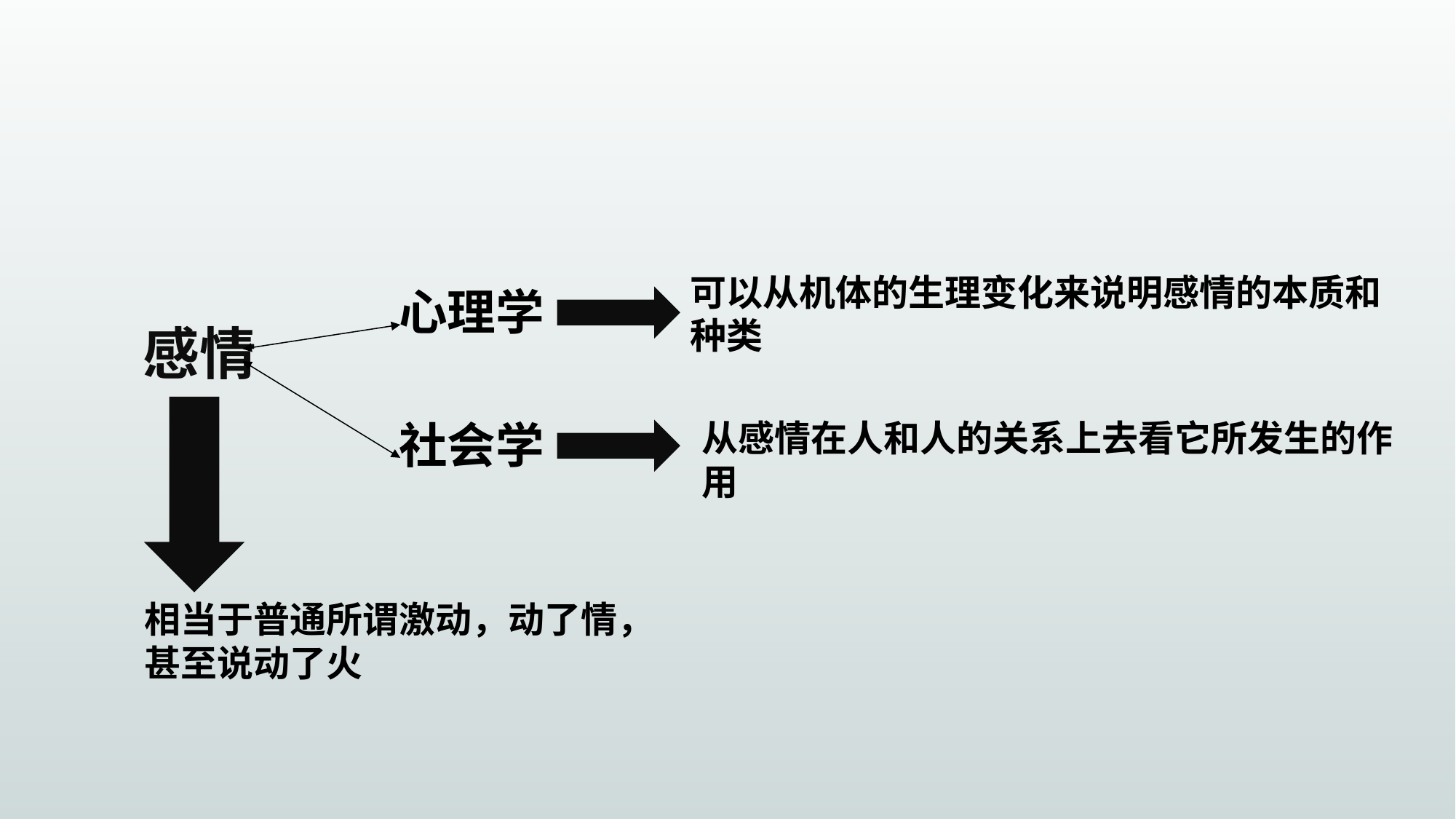

可以从机体的生理变化来说明感情的本质和种类
心理学

感情

社会学
从感情在人和人的关系上去看它所发生的作用

相当于普通所谓激动，动了情，甚至说动了火